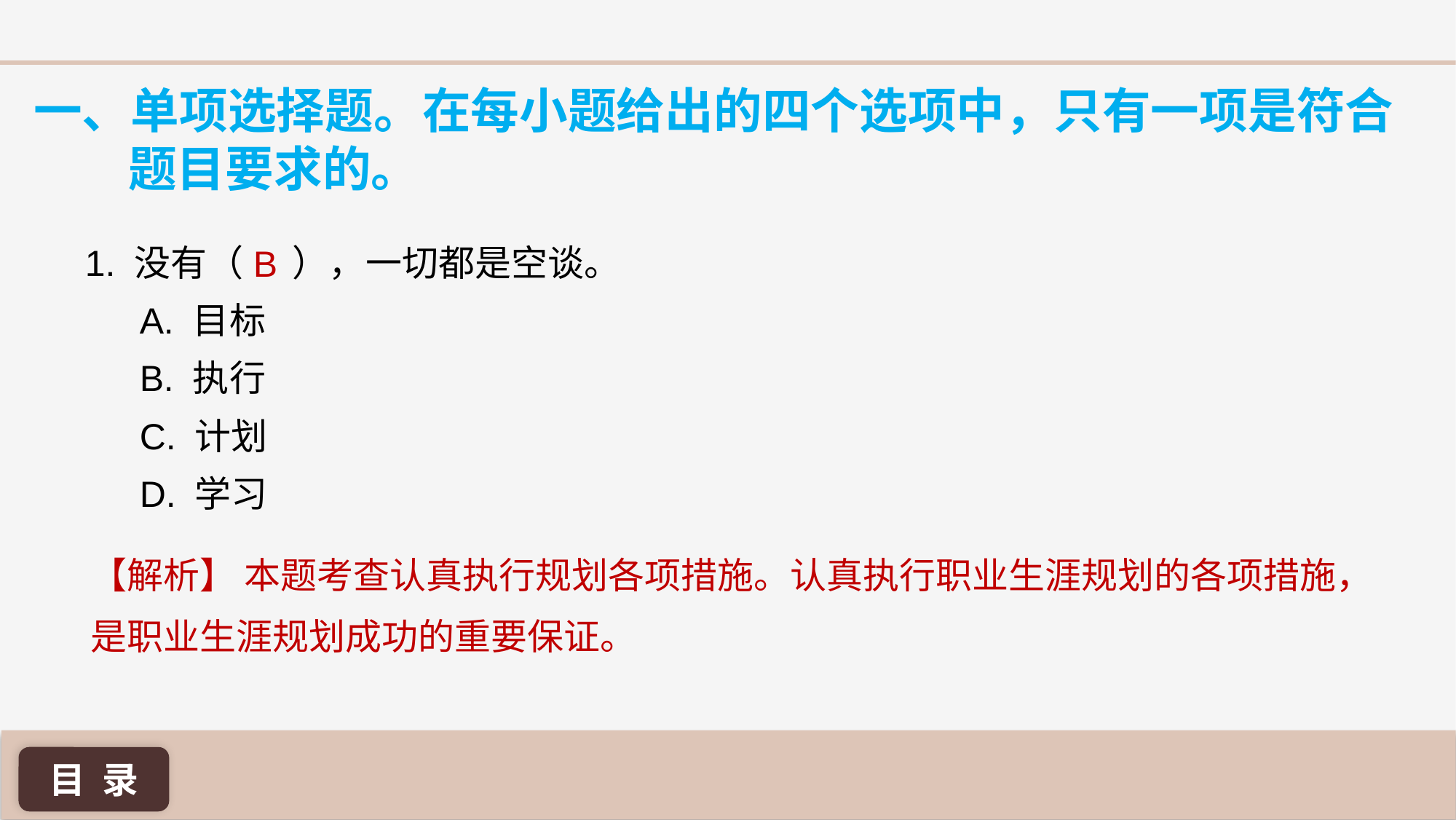

一、单项选择题。在每小题给出的四个选项中，只有一项是符合题目要求的。
B
1. 没有（      ），一切都是空谈。
A. 目标
B. 执行
C. 计划
D. 学习
【解析】 本题考查认真执行规划各项措施。认真执行职业生涯规划的各项措施，是职业生涯规划成功的重要保证。